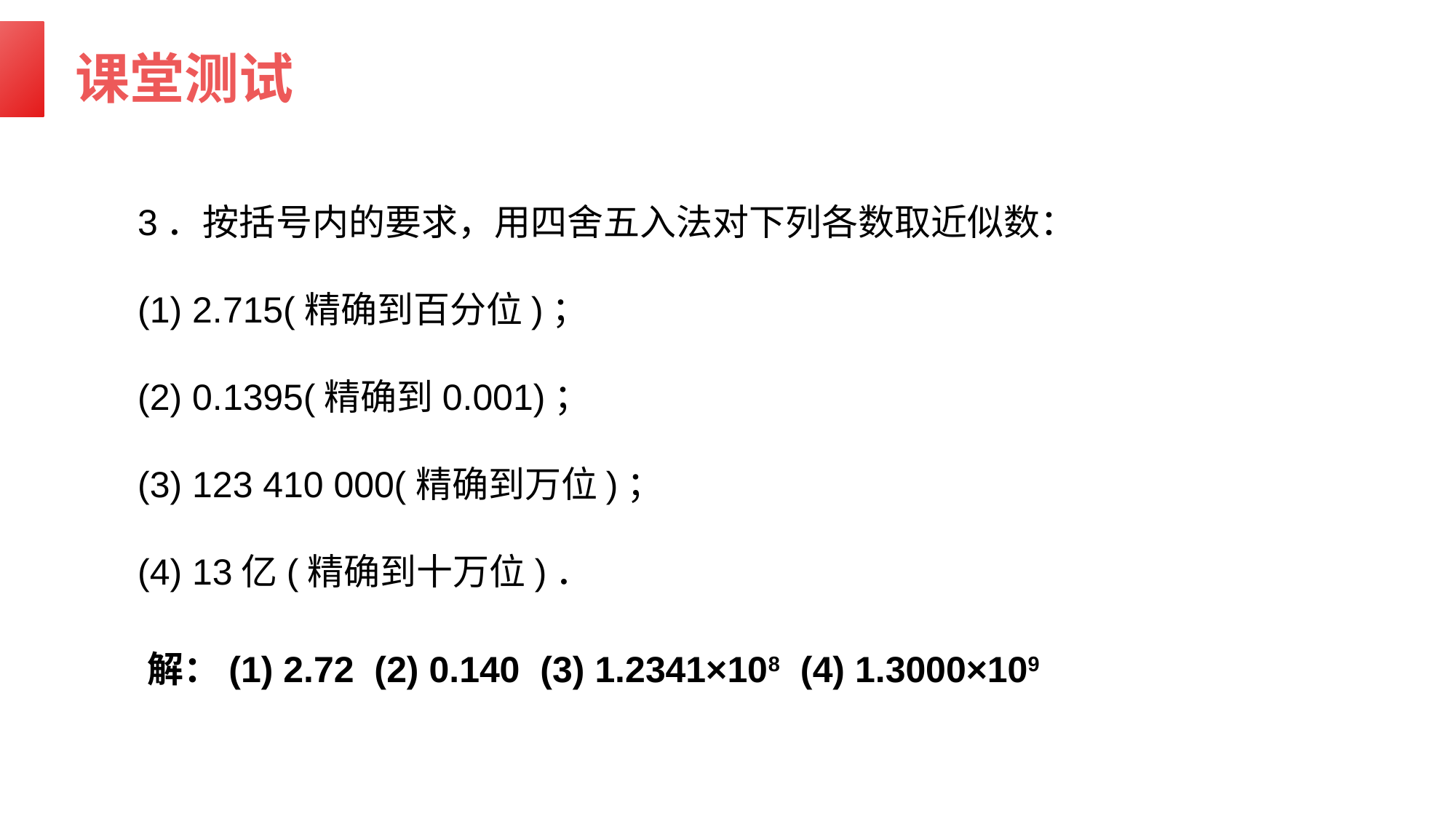

课堂测试
3．按括号内的要求，用四舍五入法对下列各数取近似数：
(1) 2.715(精确到百分位)；
(2) 0.1395(精确到0.001)；
(3) 123 410 000(精确到万位)；
(4) 13亿(精确到十万位)．
解：(1) 2.72  (2) 0.140  (3) 1.2341×108  (4) 1.3000×109